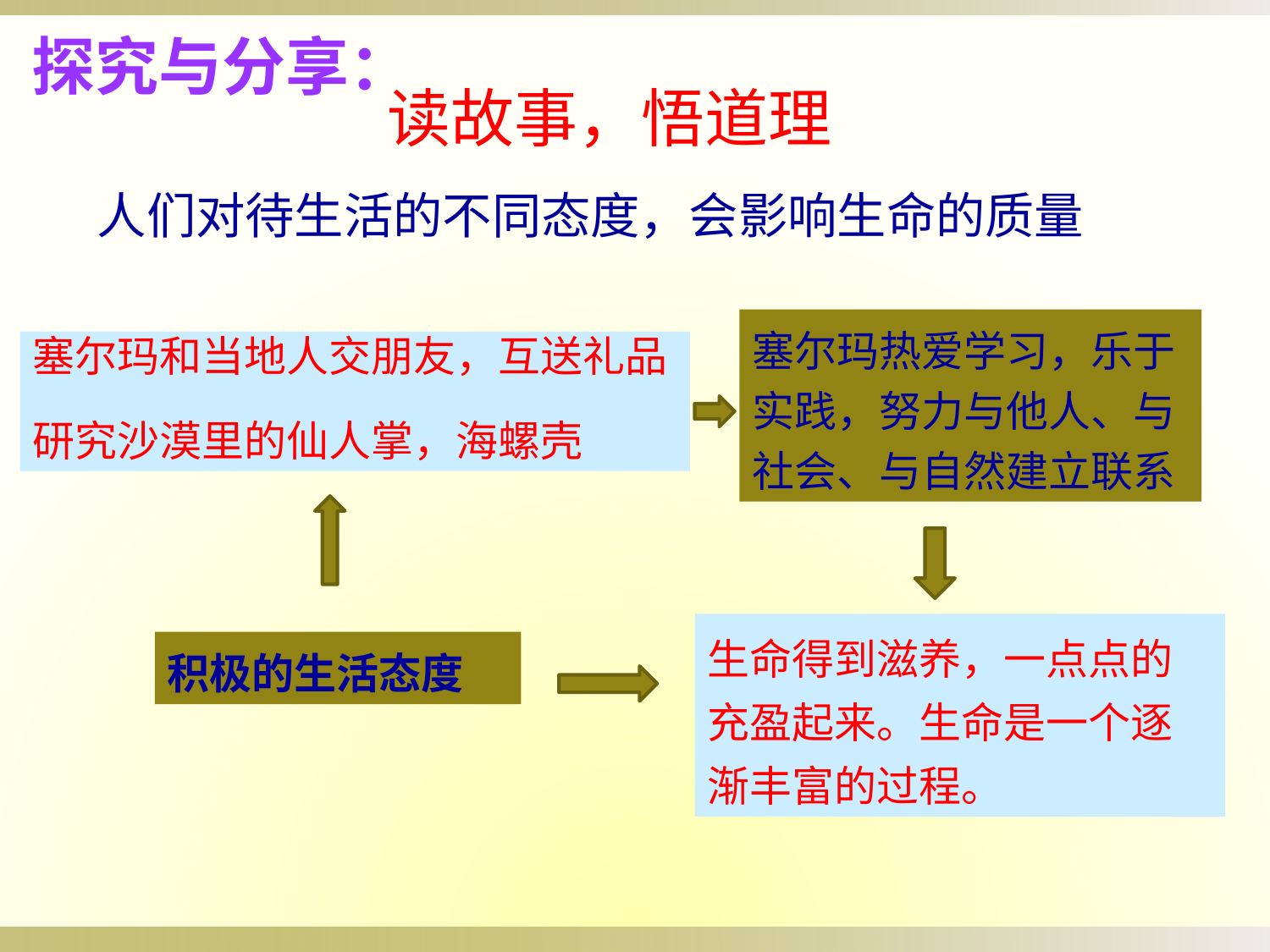

探究与分享：
读故事，悟道理
人们对待生活的不同态度，会影响生命的质量
塞尔玛热爱学习，乐于实践，努力与他人、与社会、与自然建立联系
塞尔玛和当地人交朋友，互送礼品

研究沙漠里的仙人掌，海螺壳

积极的生活态度

生命得到滋养，一点点的充盈起来。生命是一个逐渐丰富的过程。